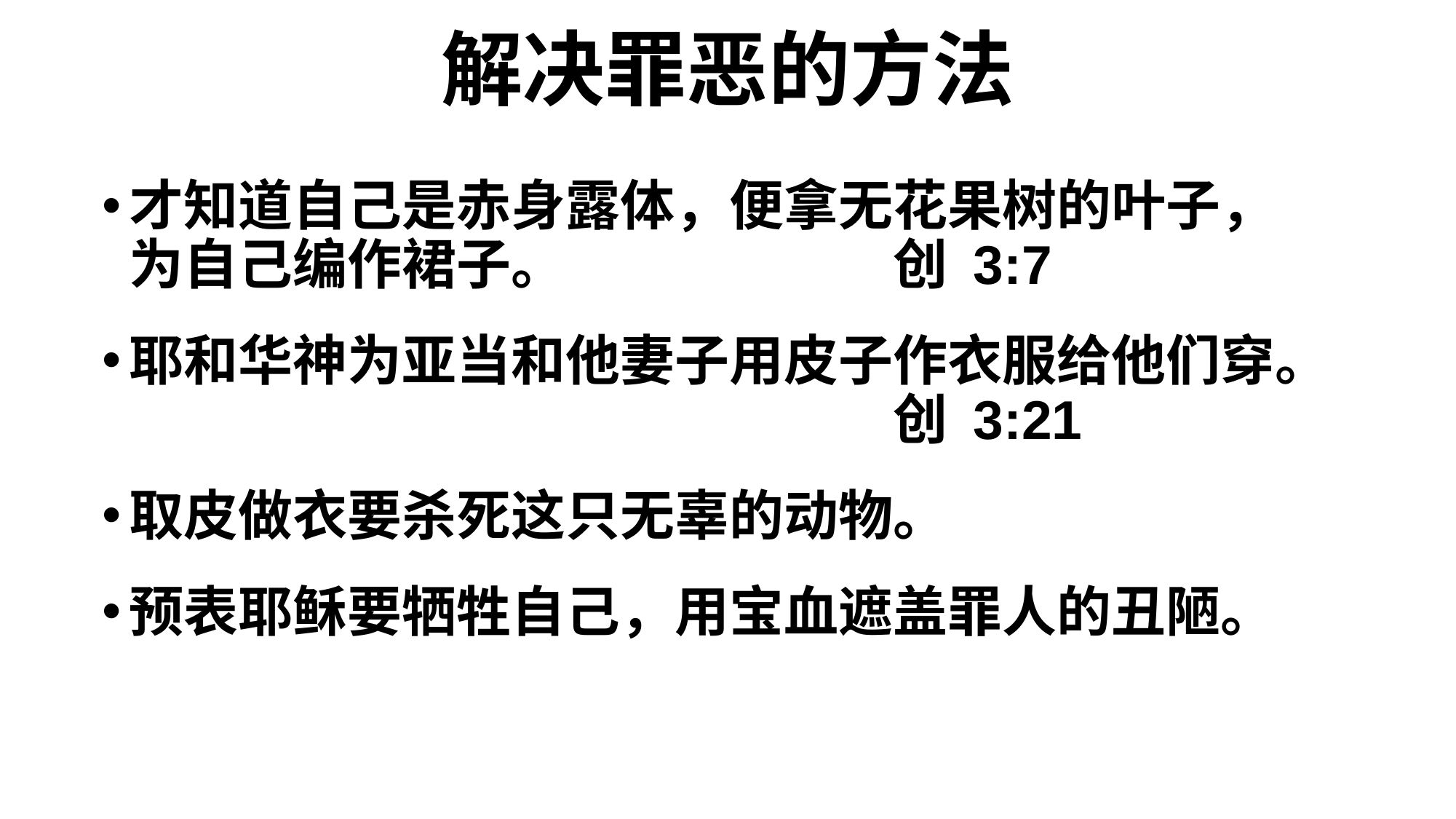

# 解决罪恶的方法
才知道自己是赤身露体，便拿无花果树的叶子，为自己编作裙子。			创 3:7
耶和华神为亚当和他妻子用皮子作衣服给他们穿。							创 3:21
取皮做衣要杀死这只无辜的动物。
预表耶稣要牺牲自己，用宝血遮盖罪人的丑陋。